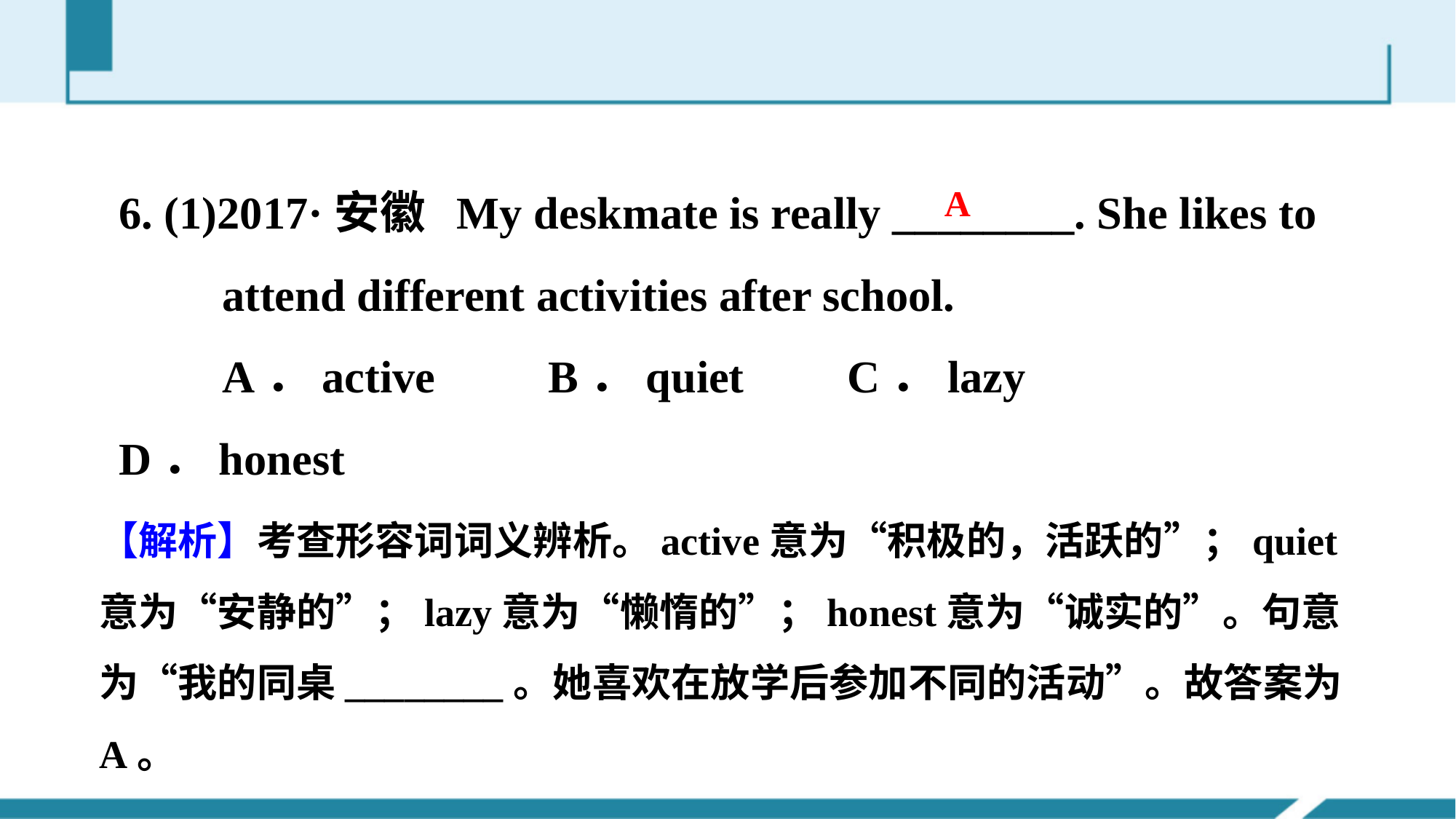

6. (1)2017·安徽  My deskmate is really ________. She likes to
         attend different activities after school.
         A．active　　B．quiet         C．lazy             D．honest
A
【解析】考查形容词词义辨析。active意为“积极的，活跃的”；quiet意为“安静的”；lazy意为“懒惰的”；honest意为“诚实的”。句意为“我的同桌________。她喜欢在放学后参加不同的活动”。故答案为A。